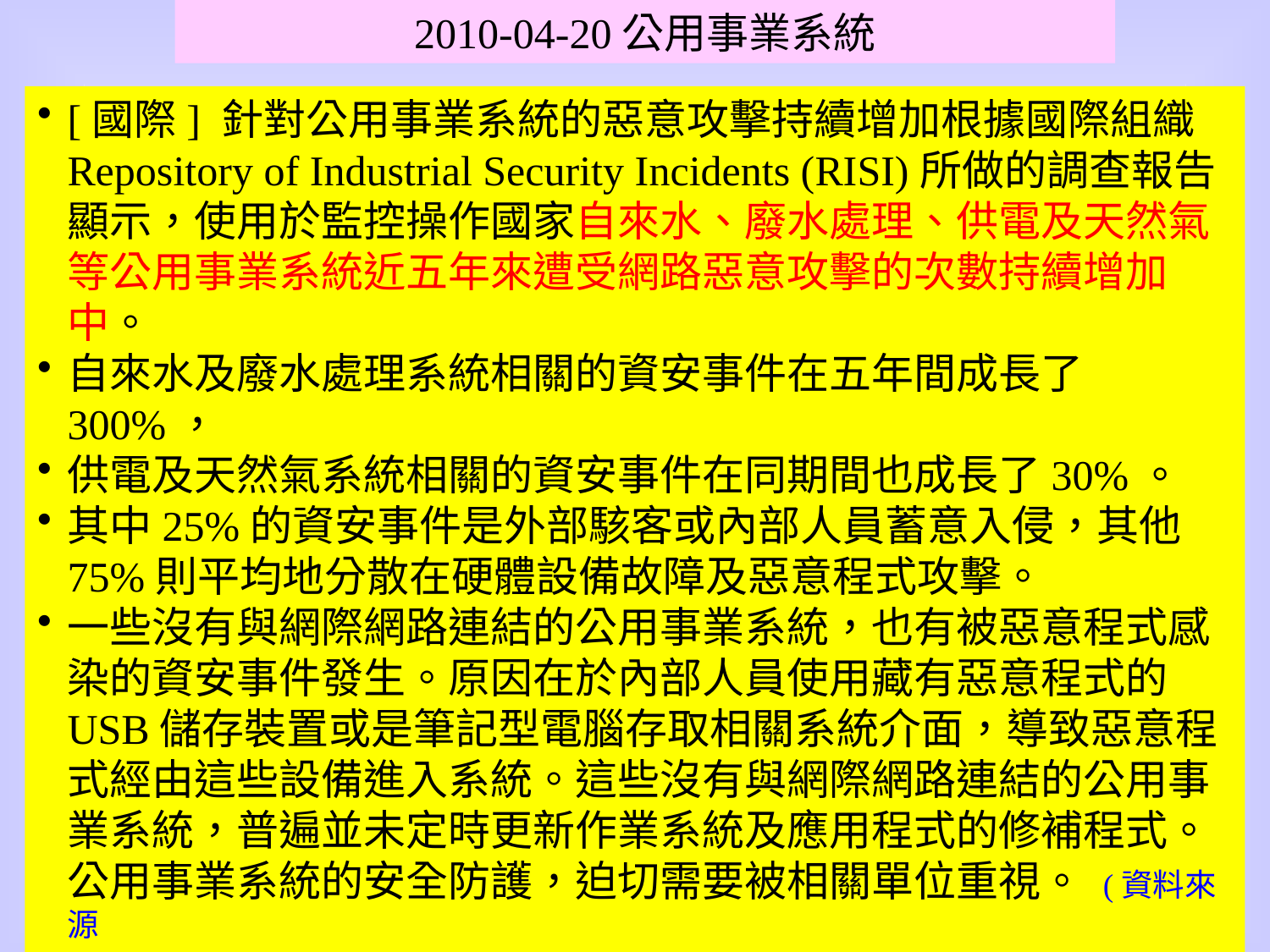

2010-04-20公用事業系統
[國際] 針對公用事業系統的惡意攻擊持續增加根據國際組織Repository of Industrial Security Incidents (RISI)所做的調查報告顯示，使用於監控操作國家自來水、廢水處理、供電及天然氣等公用事業系統近五年來遭受網路惡意攻擊的次數持續增加中。
自來水及廢水處理系統相關的資安事件在五年間成長了300%，
供電及天然氣系統相關的資安事件在同期間也成長了30%。
其中25%的資安事件是外部駭客或內部人員蓄意入侵，其他75%則平均地分散在硬體設備故障及惡意程式攻擊。
一些沒有與網際網路連結的公用事業系統，也有被惡意程式感染的資安事件發生。原因在於內部人員使用藏有惡意程式的USB儲存裝置或是筆記型電腦存取相關系統介面，導致惡意程式經由這些設備進入系統。這些沒有與網際網路連結的公用事業系統，普遍並未定時更新作業系統及應用程式的修補程式。公用事業系統的安全防護，迫切需要被相關單位重視。 (資料來源
http://www.darkreading.com/insiderthreat/security/attacks/showArticle.jhtml?pgno=1&articleID=224400280)
11
恩可埃技術服務有限公司 資安政策 提供優質服務、維護資訊安全 公司通過ISO27001驗證
2010/12/1